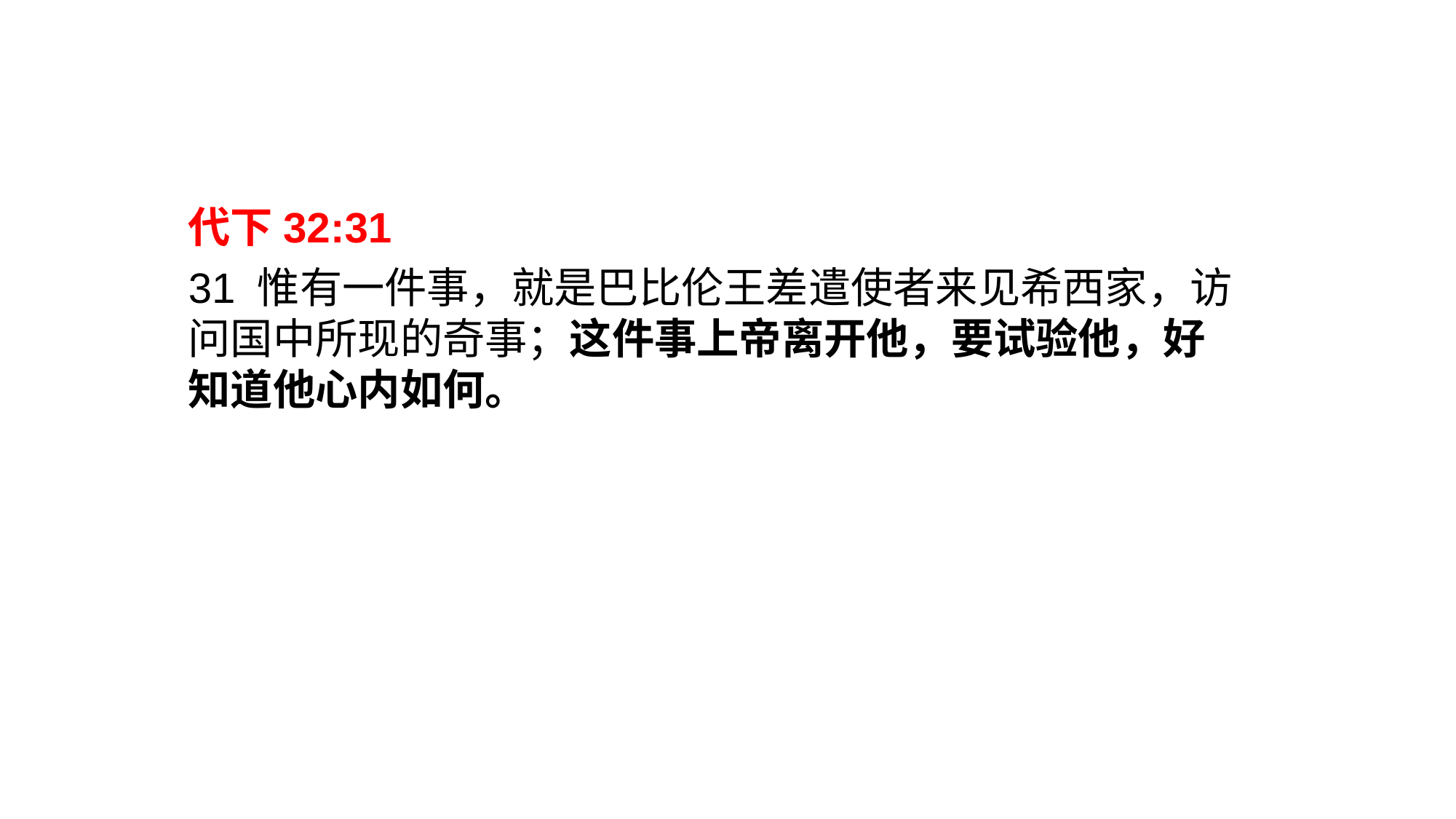

代下32:31
31 惟有一件事，就是巴比伦王差遣使者来见希西家，访问国中所现的奇事；这件事上帝离开他，要试验他，好知道他心内如何。